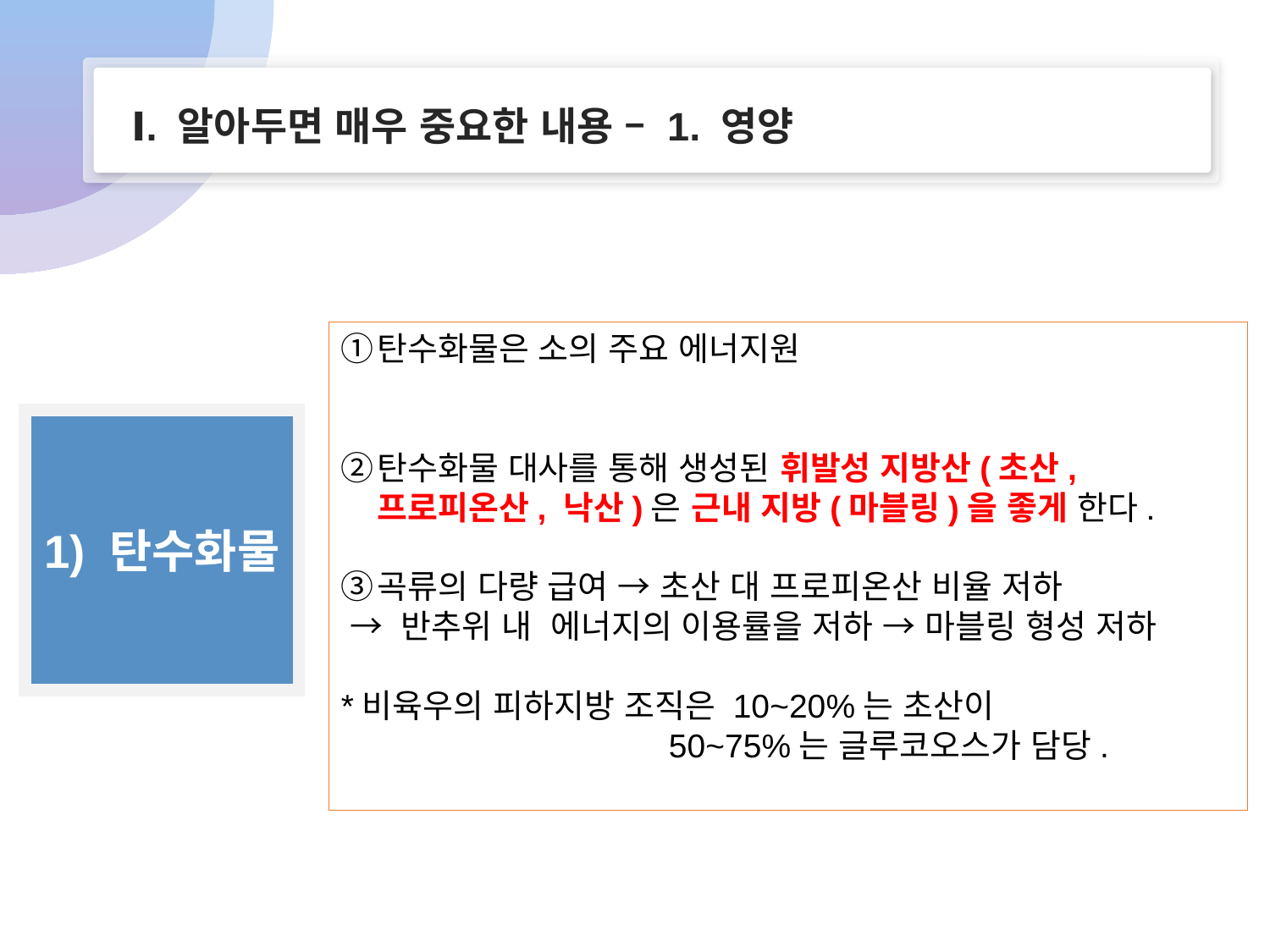

Ⅰ. 알아두면 매우 중요한 내용 – 1. 영양
탄수화물은 소의 주요 에너지원

탄수화물 대사를 통해 생성된 휘발성 지방산(초산,프로피온산, 낙산)은 근내 지방(마블링)을 좋게 한다.

곡류의 다량 급여 → 초산 대 프로피온산 비율 저하
 → 반추위 내  에너지의 이용률을 저하 → 마블링 형성 저하

*비육우의 피하지방 조직은 10~20%는 초산이
                                    50~75%는 글루코오스가 담당.

1) 탄수화물